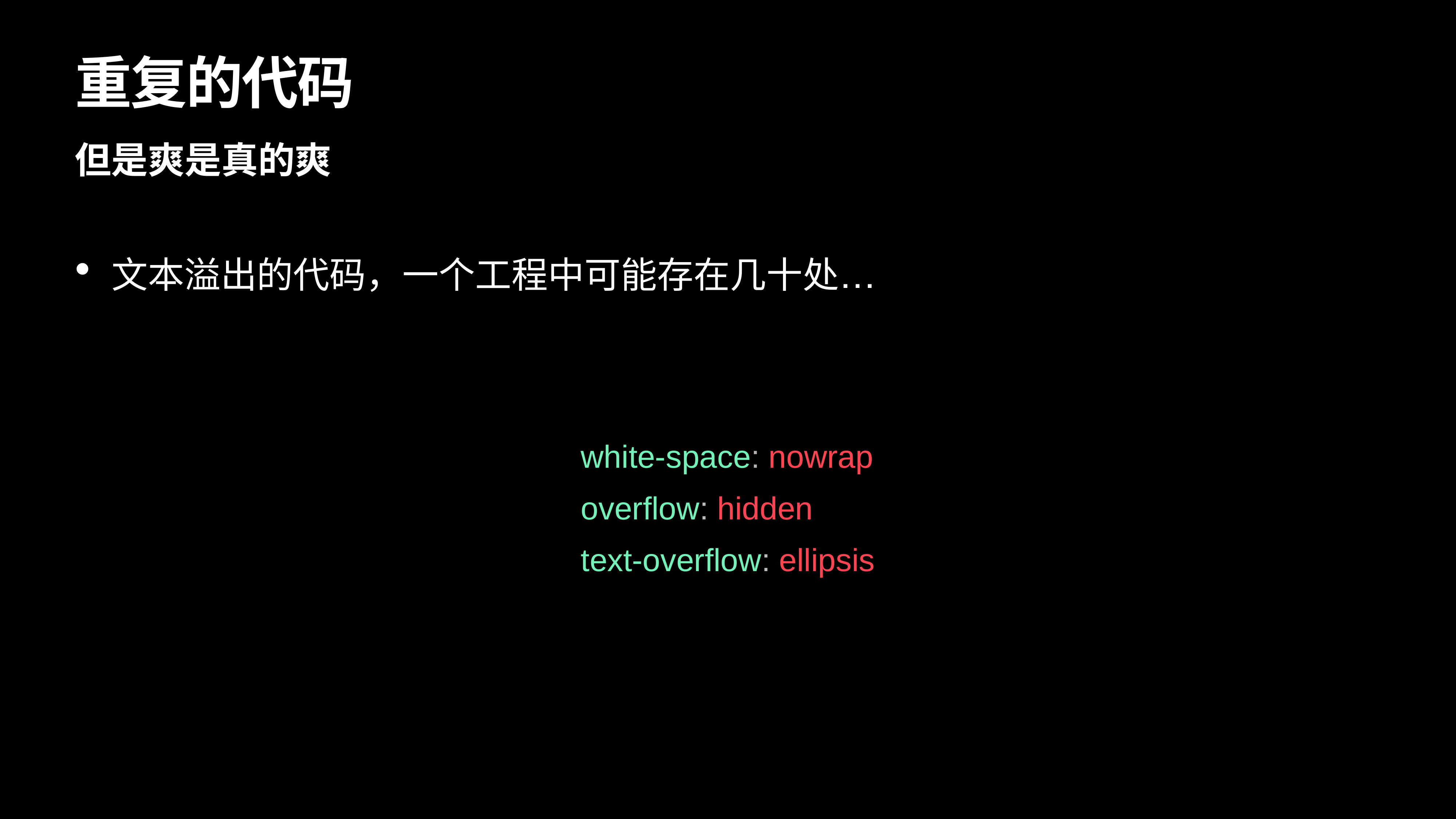

# 重复的代码
但是爽是真的爽
文本溢出的代码，一个工程中可能存在几十处…
white-space: nowrap
overflow: hidden
text-overflow: ellipsis